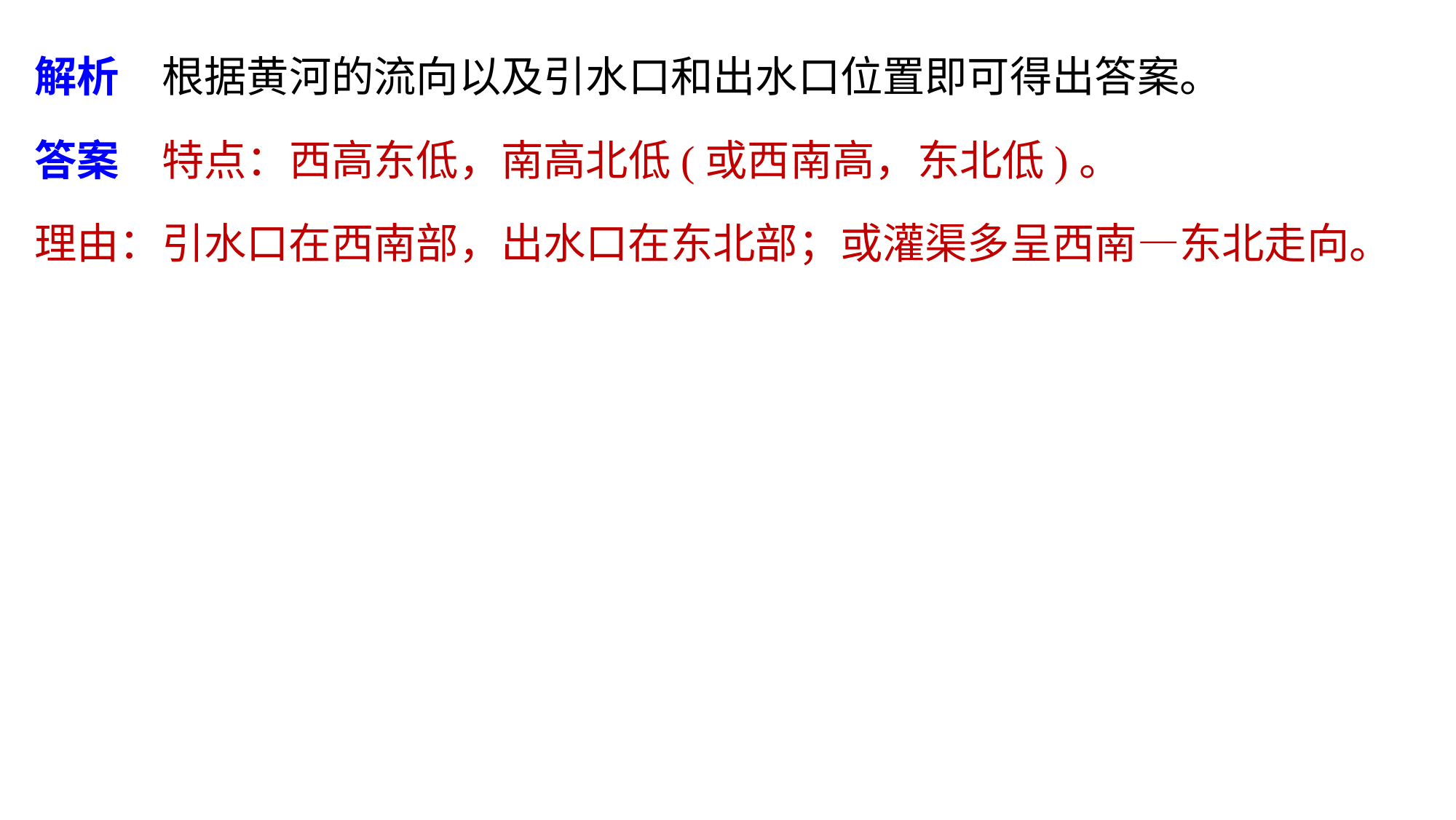

解析　根据黄河的流向以及引水口和出水口位置即可得出答案。
答案　特点：西高东低，南高北低(或西南高，东北低)。
理由：引水口在西南部，出水口在东北部；或灌渠多呈西南—东北走向。